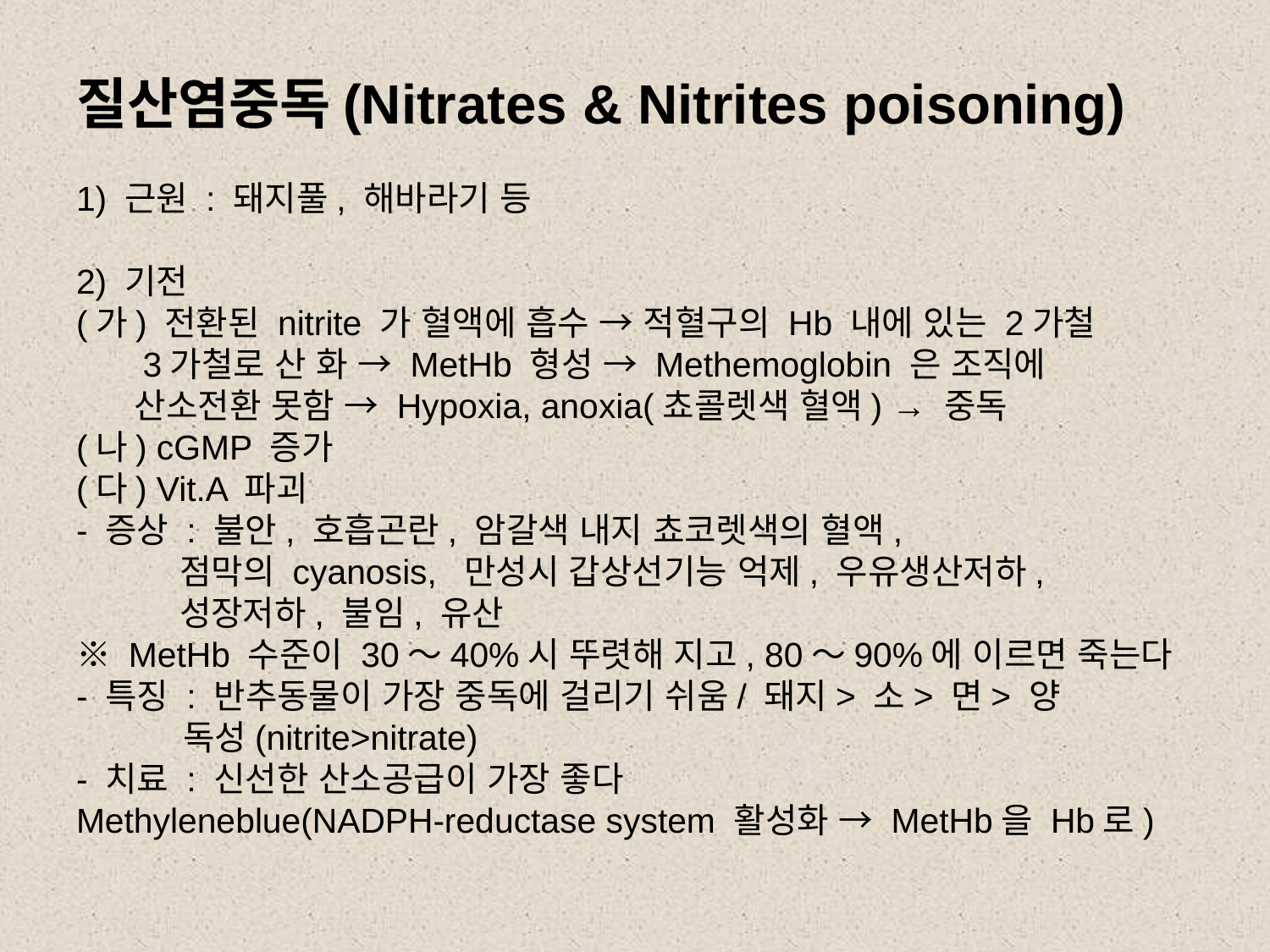

# 질산염중독(Nitrates & Nitrites poisoning) 1) 근원 : 돼지풀, 해바라기 등 2) 기전 (가) 전환된 nitrite 가 혈액에 흡수 → 적혈구의 Hb 내에 있는 2가철 3가철로 산 화 → MetHb 형성 → Methemoglobin 은 조직에 산소전환 못함 → Hypoxia, anoxia(쵸콜렛색 혈액) → 중독 (나) cGMP 증가 (다) Vit.A 파괴 - 증상 : 불안, 호흡곤란, 암갈색 내지 쵸코렛색의 혈액, 점막의 cyanosis,  만성시 갑상선기능 억제, 우유생산저하, 성장저하, 불임, 유산 ※ MetHb 수준이 30～40%시 뚜렷해 지고, 80～90%에 이르면 죽는다 - 특징 : 반추동물이 가장 중독에 걸리기 쉬움/ 돼지> 소> 면> 양 독성(nitrite>nitrate) - 치료 : 신선한 산소공급이 가장 좋다 Methyleneblue(NADPH-reductase system 활성화 → MetHb을 Hb로)